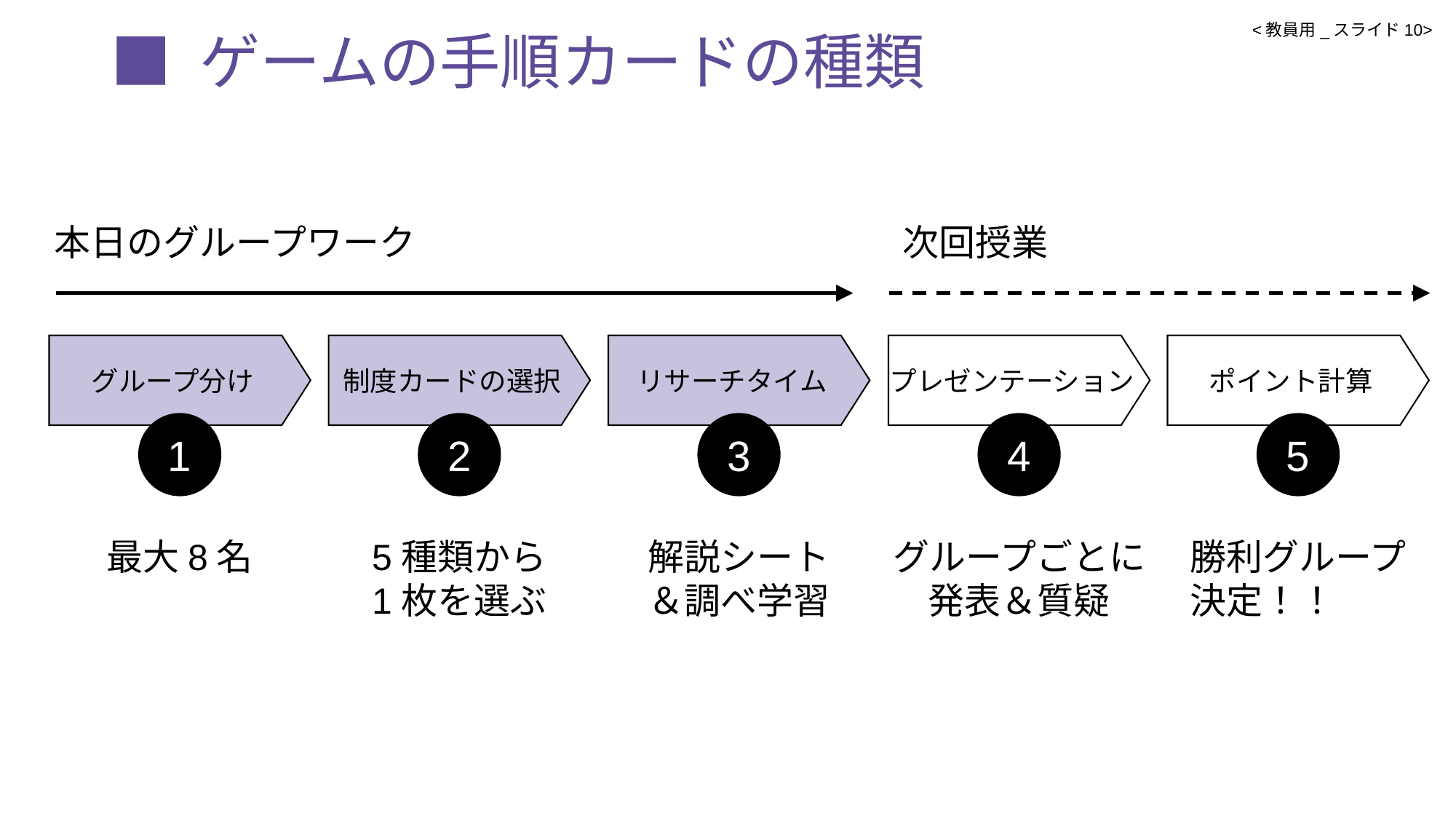

# ■ ゲームの手順カードの種類
<教員用_スライド10>
本日のグループワーク
次回授業
グループ分け
制度カードの選択
リサーチタイム
プレゼンテーション
ポイント計算
1
2
3
4
5
最大8名
5種類から
1枚を選ぶ
解説シート
＆調べ学習
グループごとに
発表＆質疑
勝利グループ
決定！！